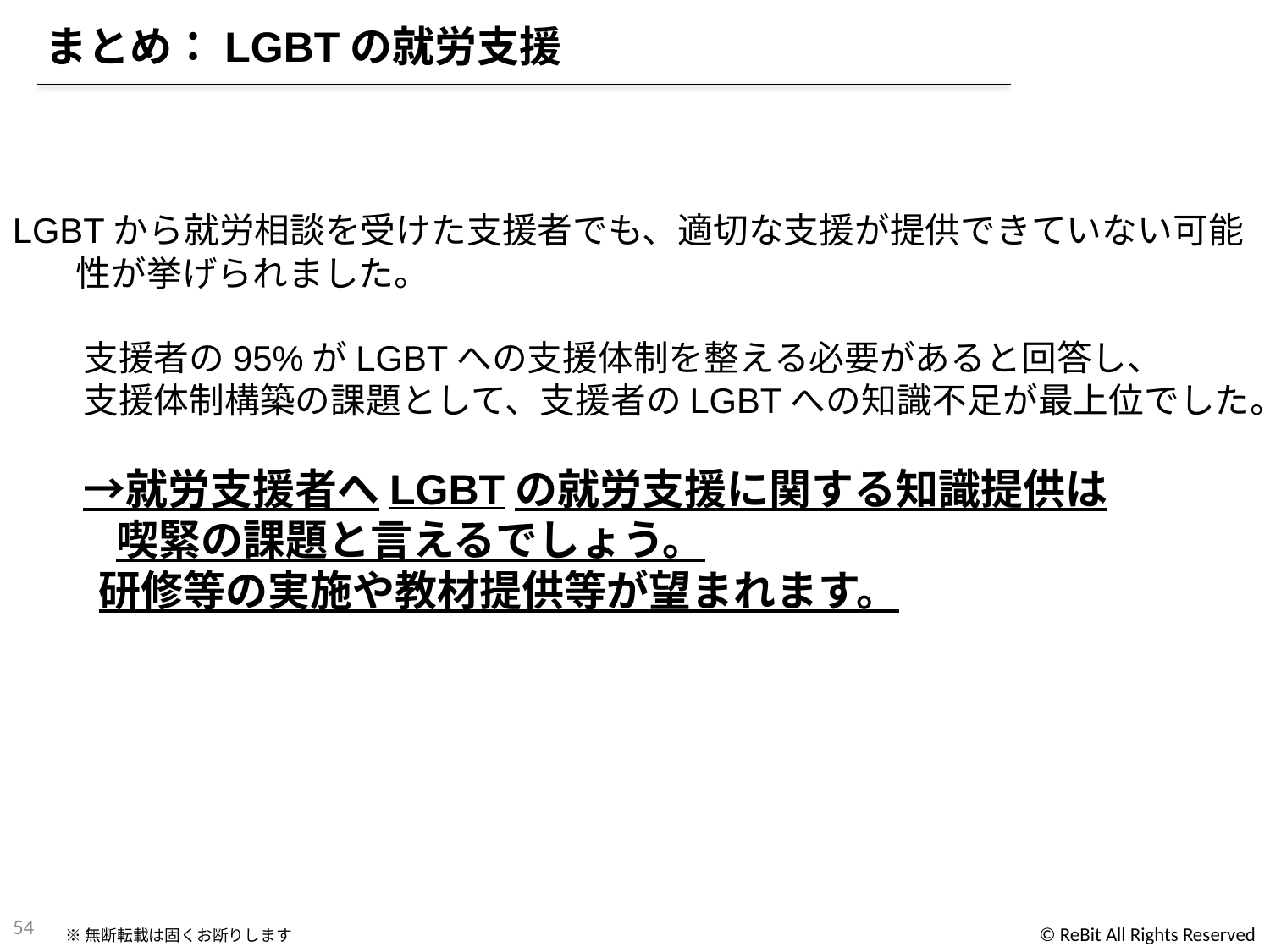

まとめ：LGBTの就労支援
LGBTから就労相談を受けた支援者でも、適切な支援が提供できていない可能性が挙げられました。

　　支援者の95%がLGBTへの支援体制を整える必要があると回答し、
　　支援体制構築の課題として、支援者のLGBTへの知識不足が最上位でした。

　　→就労支援者へLGBTの就労支援に関する知識提供は
　　  喫緊の課題と言えるでしょう。
        研修等の実施や教材提供等が望まれます。

54